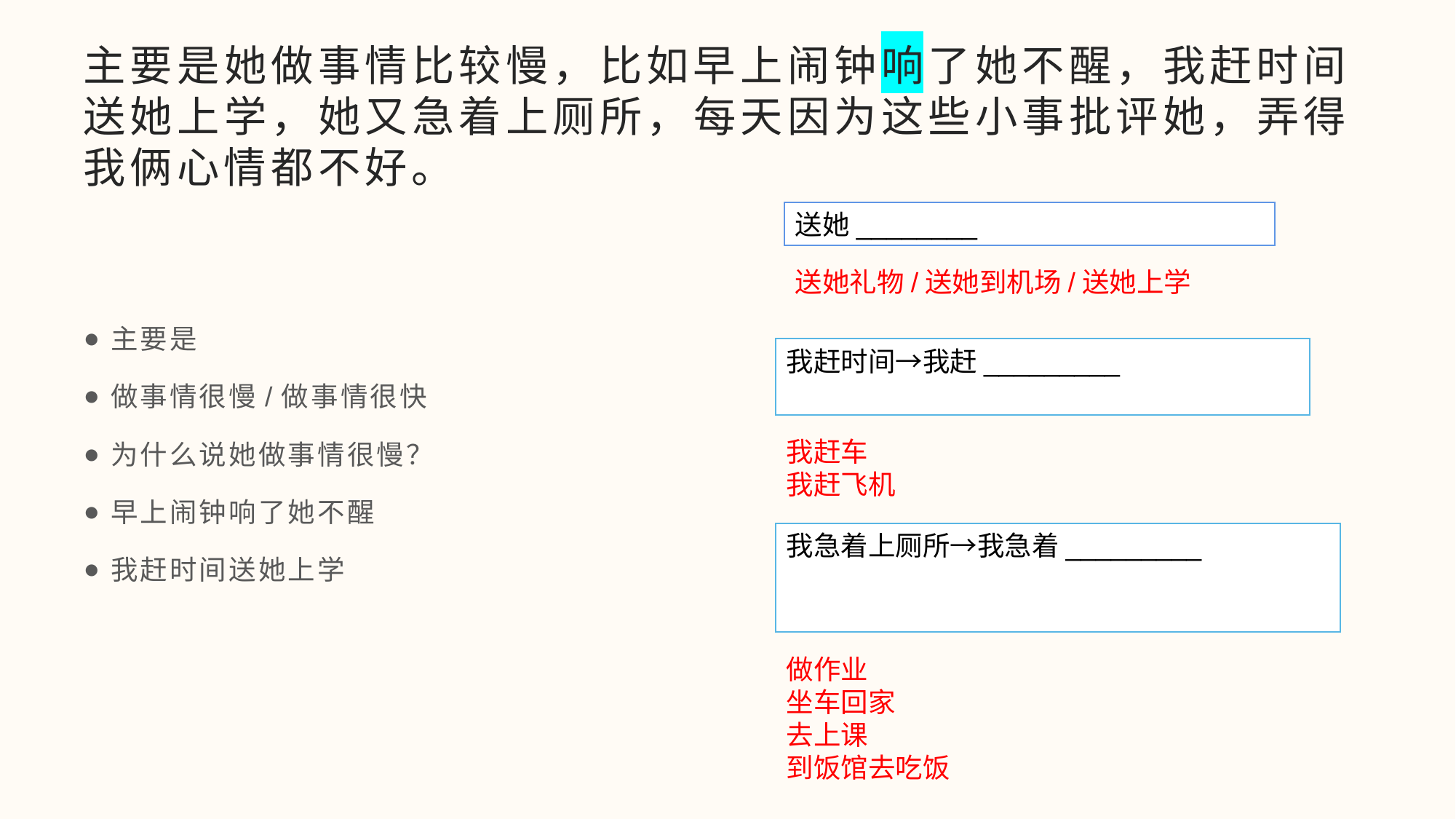

# 主要是她做事情比较慢，比如早上闹钟响了她不醒，我赶时间送她上学，她又急着上厕所，每天因为这些小事批评她，弄得我俩心情都不好。
送她________
送她礼物/送她到机场/送她上学

主要是
做事情很慢/做事情很快
为什么说她做事情很慢？
早上闹钟响了她不醒
我赶时间送她上学

我赶时间→我赶_________

我赶车
我赶飞机

我急着上厕所→我急着_________

做作业
坐车回家
去上课
到饭馆去吃饭